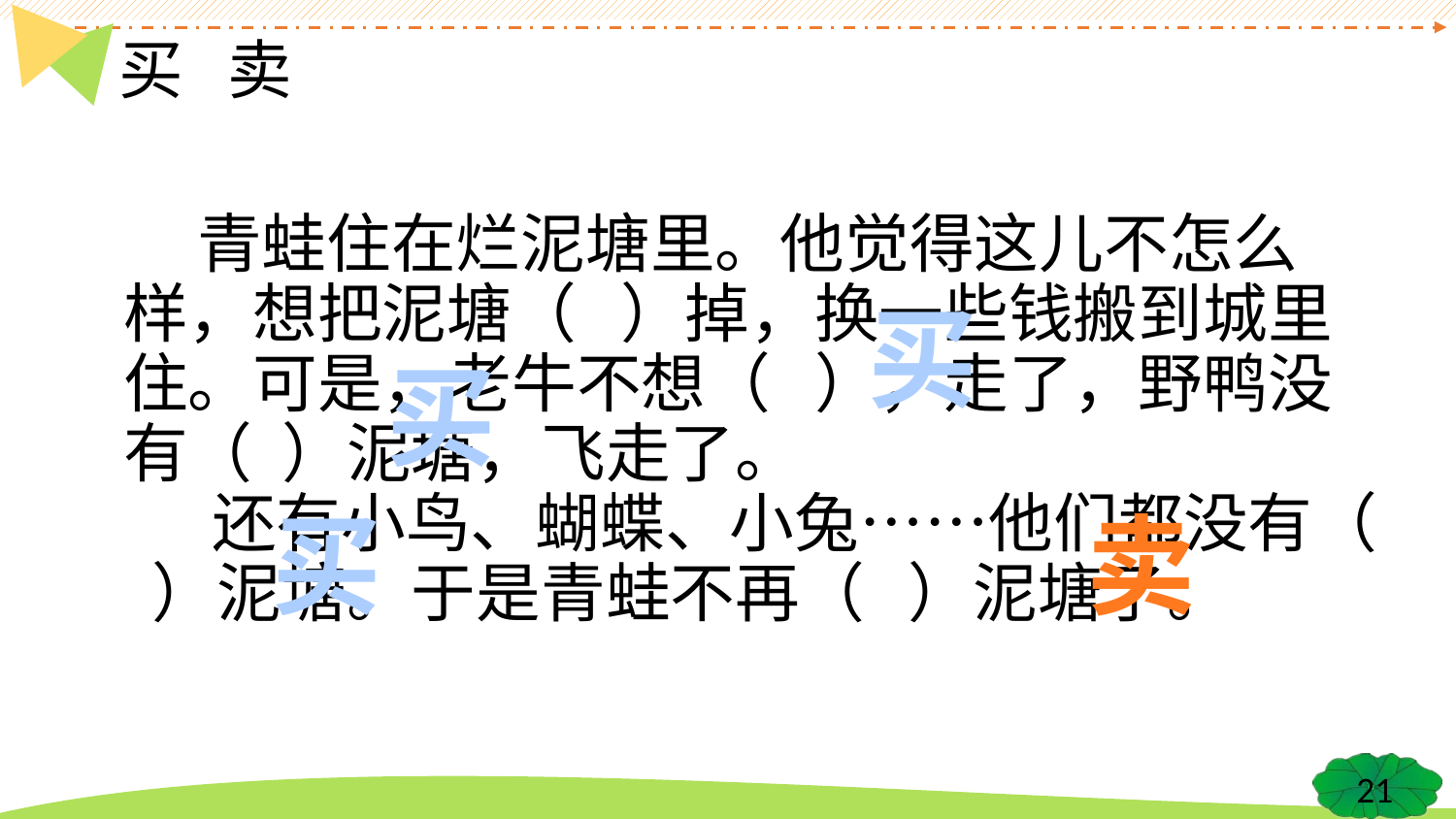

# 买   卖
    青蛙住在烂泥塘里。他觉得这儿不怎么样，想把泥塘（   ）掉，换一些钱搬到城里住。可是，老牛不想（   ），走了，野鸭没有（  ）泥塘，飞走了。
     还有小鸟、蝴蝶、小兔……他们都没有（   ）泥塘。于是青蛙不再（   ）泥塘了。

买
买
买
卖